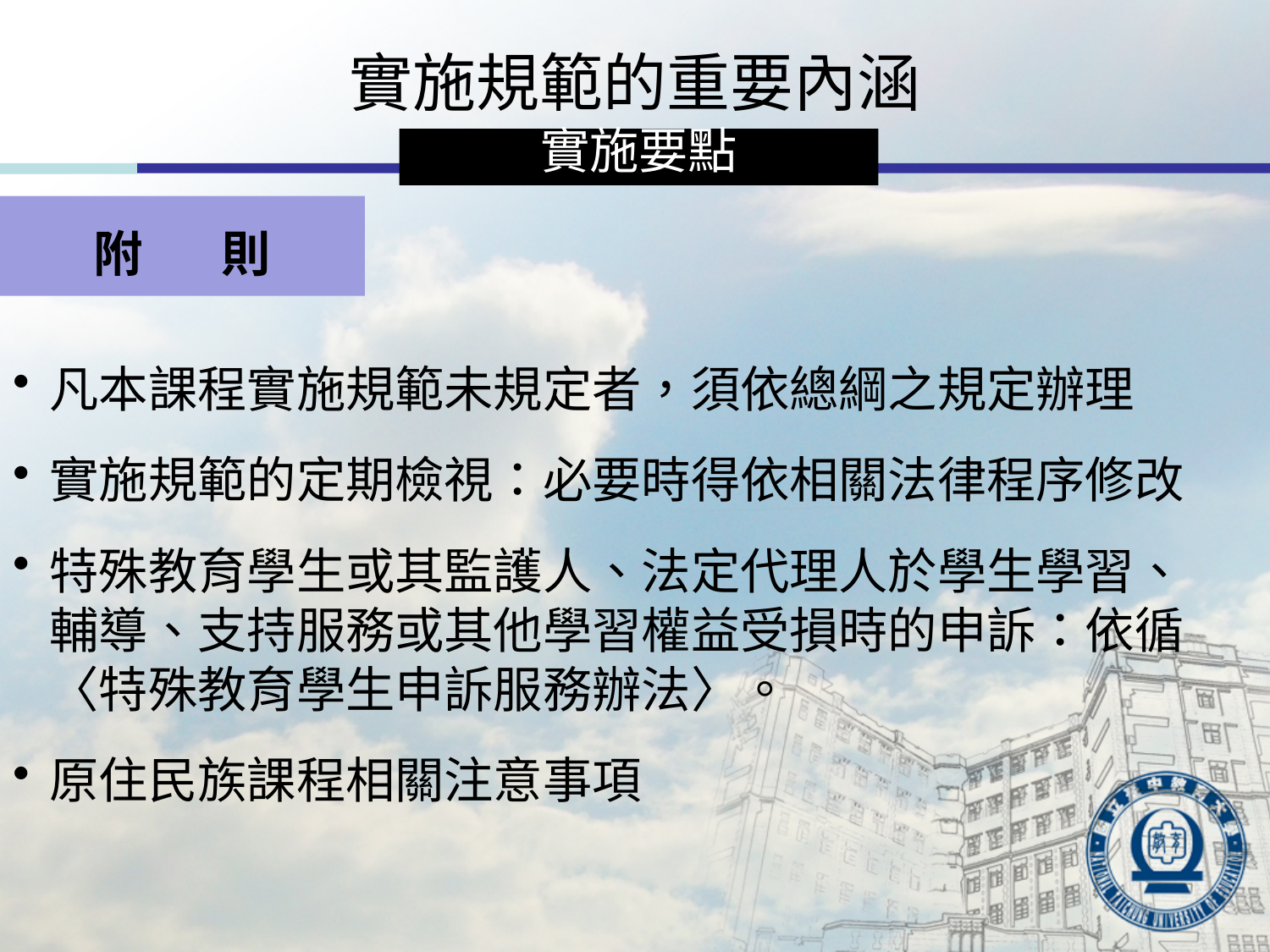

實施規範的重要內涵
實施要點

課  程  發  展
附       則

凡本課程實施規範未規定者，須依總綱之規定辦理
實施規範的定期檢視：必要時得依相關法律程序修改
特殊教育學生或其監護人、法定代理人於學生學習、輔導、支持服務或其他學習權益受損時的申訴：依循〈特殊教育學生申訴服務辦法〉。
原住民族課程相關注意事項